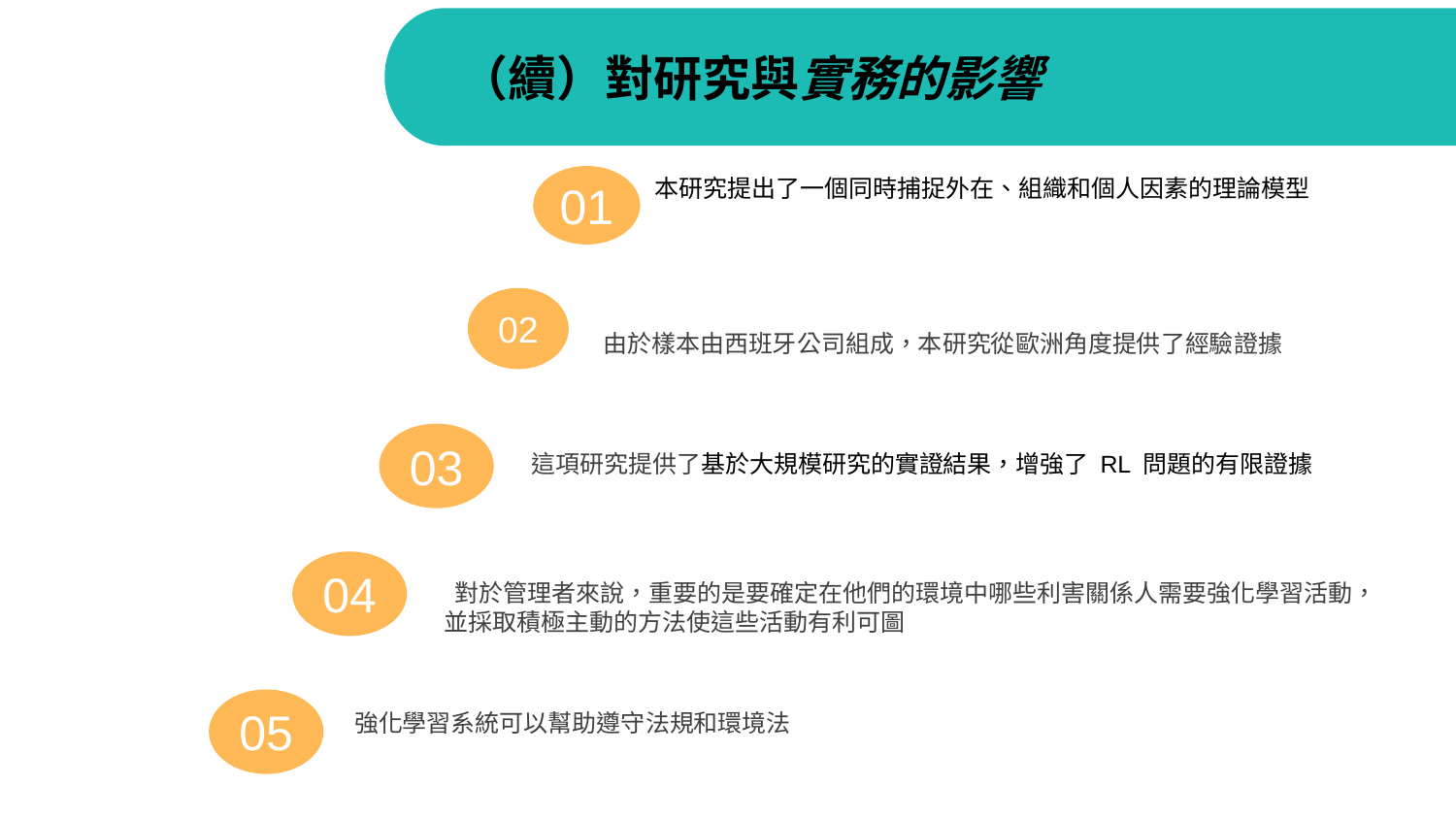

（續）對研究與實務的影響

01

本研究提出了一個同時捕捉外在、組織和個人因素的理論模型
02
由於樣本由西班牙公司組成，本研究從歐洲角度提供了經驗證據

03

這項研究提供了基於大規模研究的實證結果，增強了 RL 問題的有限證據

04
 對於管理者來說，重要的是要確定在他們的環境中哪些利害關係人需要強化學習活動，並採取積極主動的方法使這些活動有利可圖

05
 強化學習系統可以幫助遵守法規和環境法